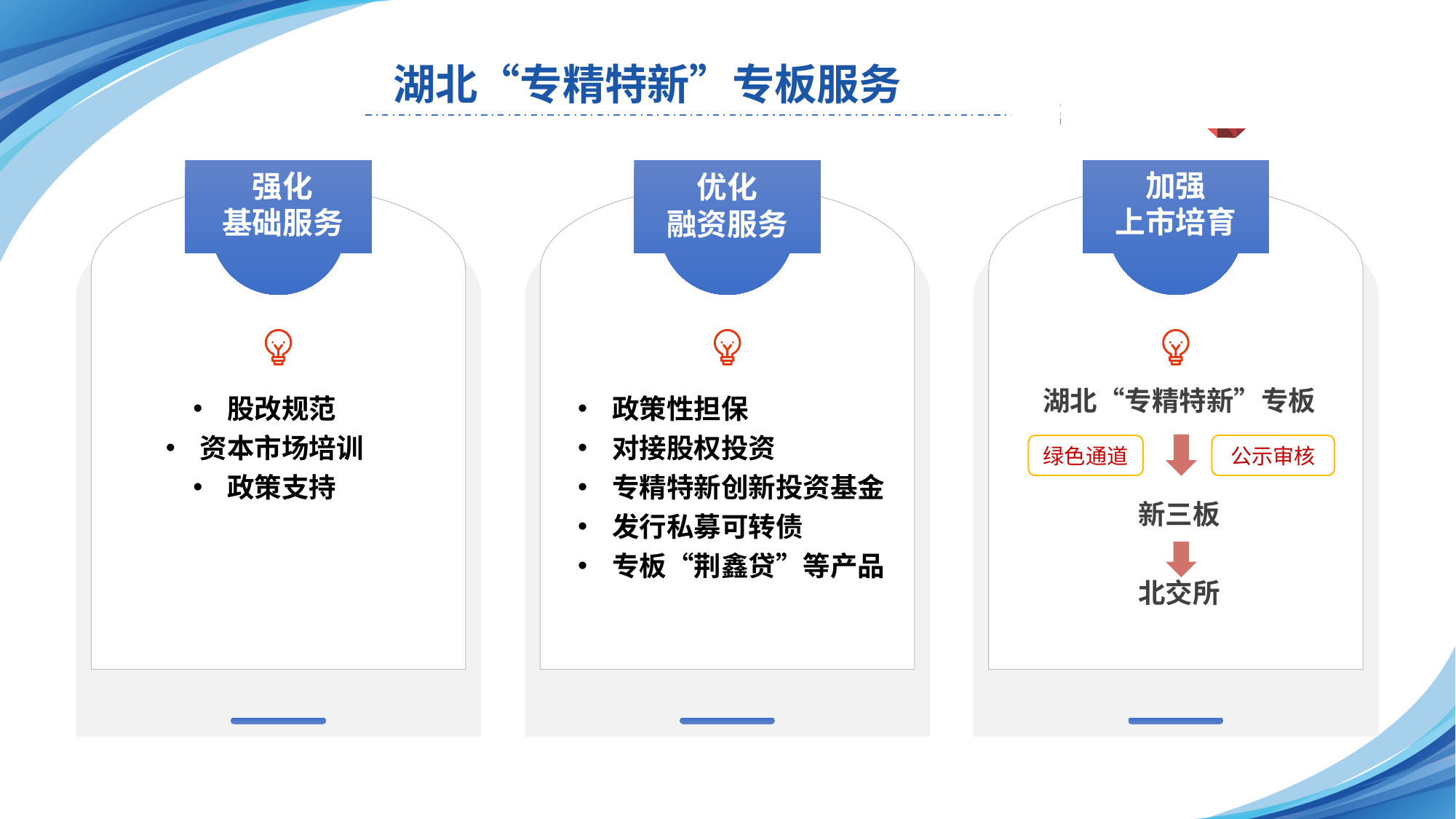

湖北“专精特新”专板服务

加强
上市培育
优化
融资服务
强化
基础服务

湖北“专精特新”专板

新三板

北交所

股改规范
资本市场培训
政策支持
政策性担保
对接股权投资
专精特新创新投资基金
发行私募可转债
专板“荆鑫贷”等产品

公示审核
绿色通道